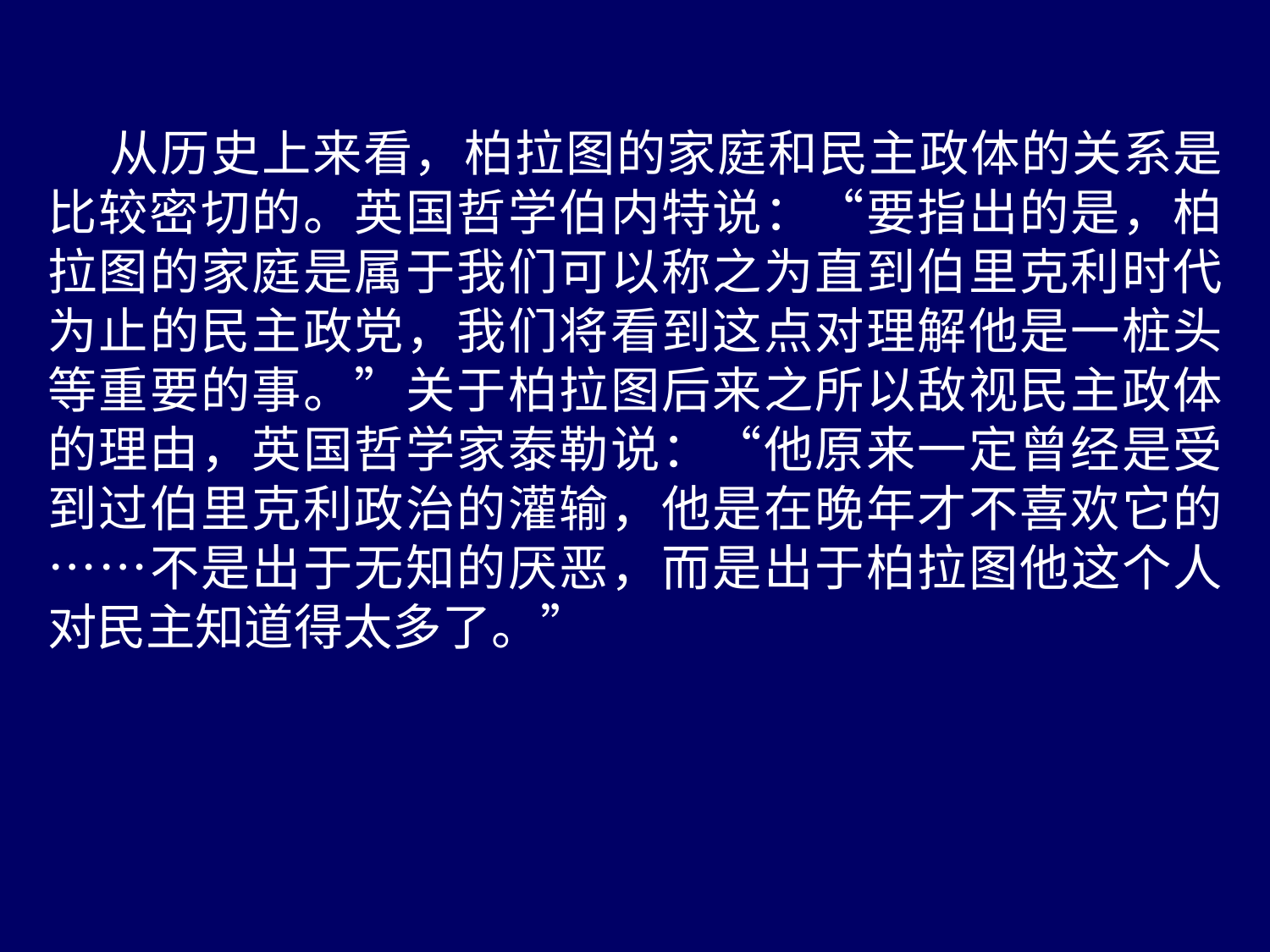

从历史上来看，柏拉图的家庭和民主政体的关系是比较密切的。英国哲学伯内特说：“要指出的是，柏拉图的家庭是属于我们可以称之为直到伯里克利时代为止的民主政党，我们将看到这点对理解他是一桩头等重要的事。”关于柏拉图后来之所以敌视民主政体的理由，英国哲学家泰勒说：“他原来一定曾经是受到过伯里克利政治的灌输，他是在晚年才不喜欢它的……不是出于无知的厌恶，而是出于柏拉图他这个人对民主知道得太多了。”